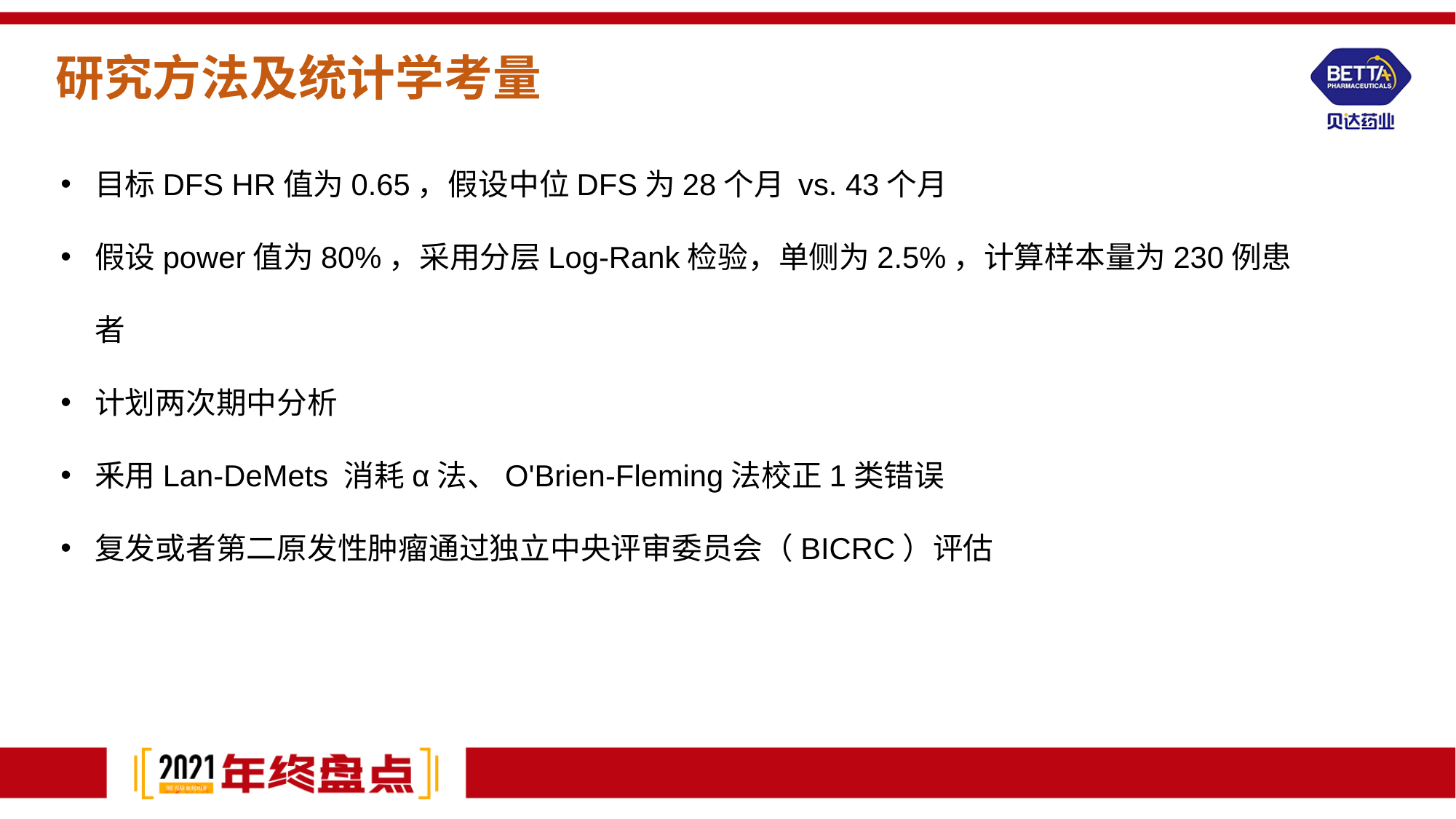

研究方法及统计学考量
目标DFS HR值为0.65，假设中位DFS为28个月 vs. 43个月
假设power值为80%，采用分层Log-Rank检验，单侧为2.5%，计算样本量为230例患者
计划两次期中分析
釆用Lan-DeMets 消耗α法、O'Brien-Fleming法校正1类错误
复发或者第二原发性肿瘤通过独立中央评审委员会（BICRC）评估